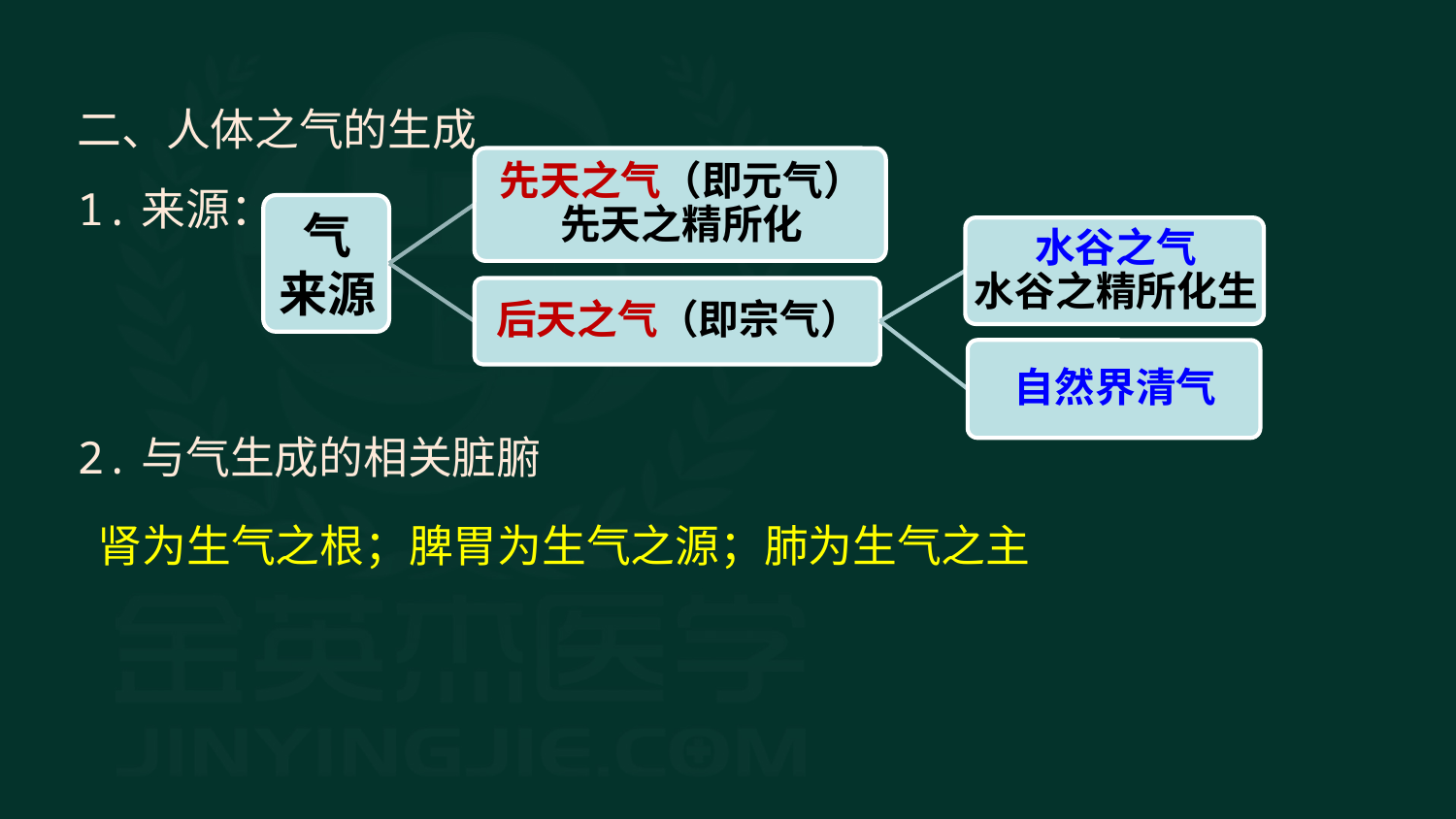

二、人体之气的生成
1.来源：

2.与气生成的相关脏腑
 肾为生气之根；脾胃为生气之源；肺为生气之主

气
来源

先天之气（即元气）
先天之精所化

后天之气（即宗气）

水谷之气
水谷之精所化生

自然界清气